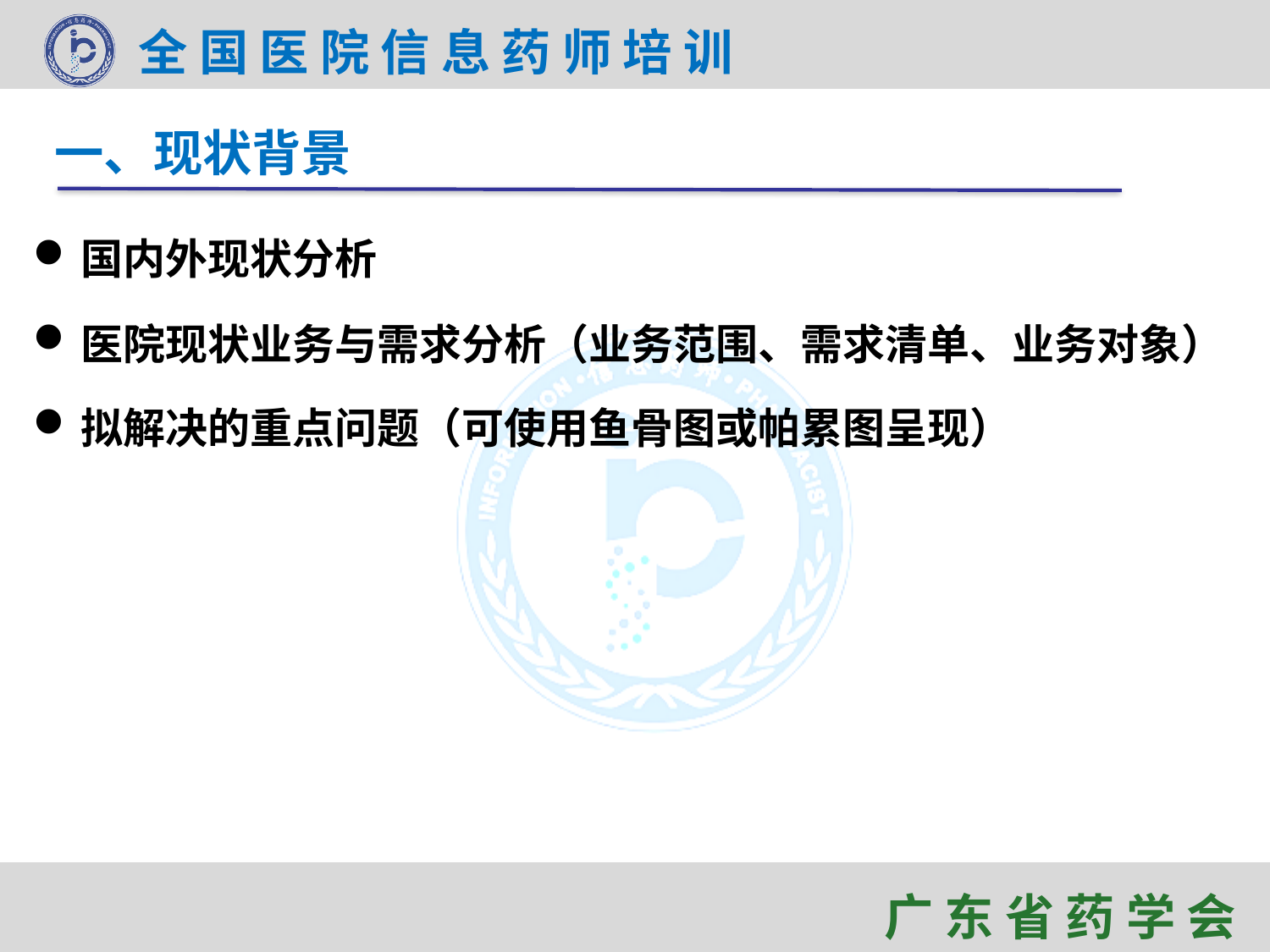

# 一、现状背景
国内外现状分析
医院现状业务与需求分析（业务范围、需求清单、业务对象）
拟解决的重点问题（可使用鱼骨图或帕累图呈现）